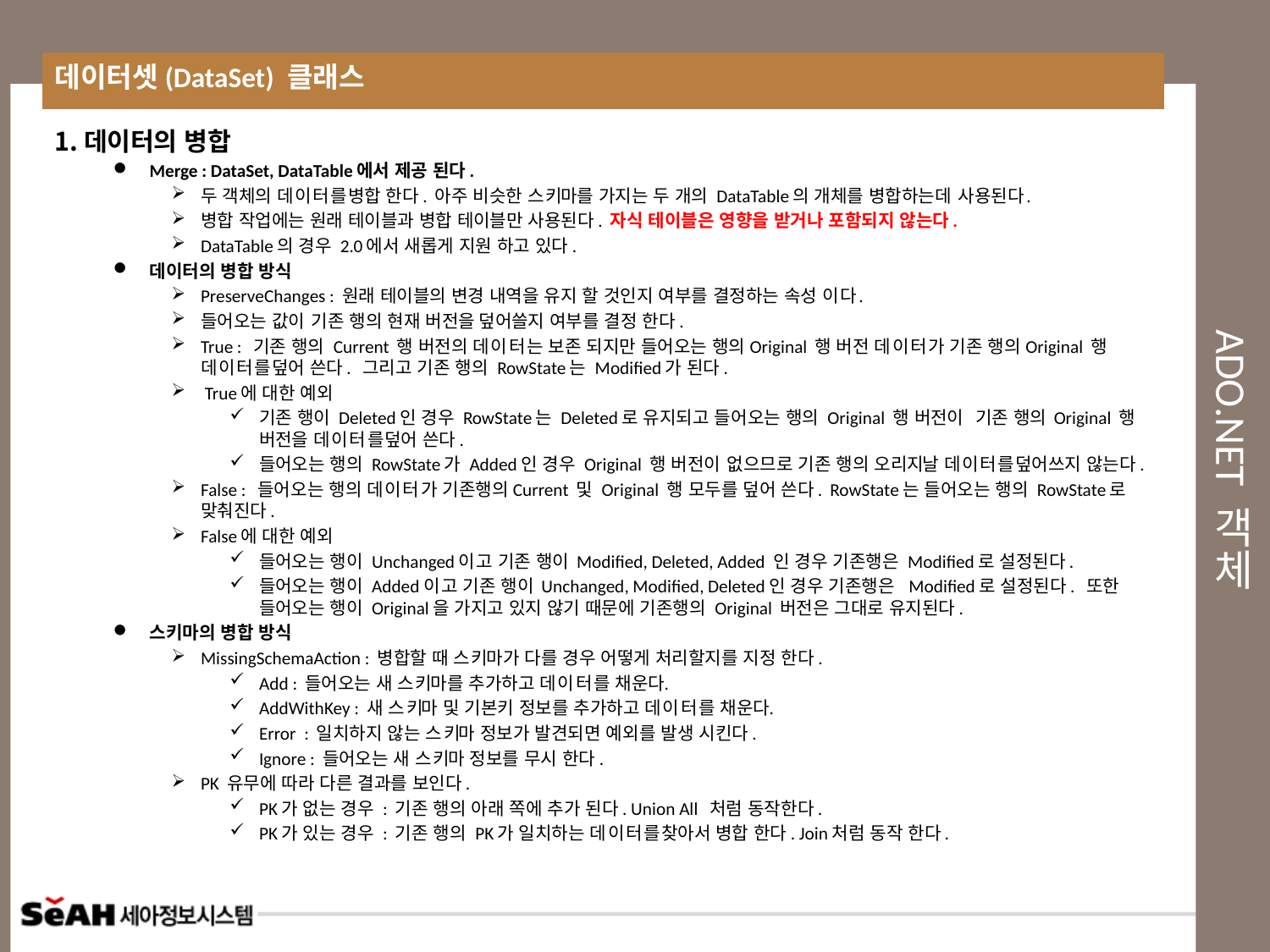

데이터셋(DataSet) 클래스
# Ado.net 객체
데이터의 병합
Merge : DataSet, DataTable에서 제공 된다.
두 객체의 데이터를 병합 한다. 아주 비슷한 스키마를 가지는 두 개의 DataTable의 개체를 병합하는데 사용된다.
병합 작업에는 원래 테이블과 병합 테이블만 사용된다. 자식 테이블은 영향을 받거나 포함되지 않는다.
DataTable의 경우 2.0에서 새롭게 지원 하고 있다.
데이터의 병합 방식
PreserveChanges : 원래 테이블의 변경 내역을 유지 할 것인지 여부를 결정하는 속성 이다.
들어오는 값이 기존 행의 현재 버전을 덮어쓸지 여부를 결정 한다.
True :  기존 행의 Current 행 버전의 데이터는 보존 되지만 들어오는 행의 Original 행 버전 데이터가 기존 행의 Original 행 데이터를 덮어 쓴다.  그리고 기존 행의 RowState는 Modified가 된다.
 True에 대한 예외
기존 행이 Deleted인 경우 RowState는 Deleted로 유지되고 들어오는 행의 Original 행 버전이  기존 행의 Original 행 버전을 데이터를 덮어 쓴다.
들어오는 행의 RowState가 Added인 경우 Original 행 버전이 없으므로 기존 행의 오리지날 데이터를 덮어쓰지 않는다.
False :  들어오는 행의 데이터가 기존행의 Current 및 Original 행 모두를 덮어 쓴다.  RowState는 들어오는 행의 RowState로 맞춰진다.
False에 대한 예외
들어오는 행이 Unchanged이고 기존 행이 Modified, Deleted, Added 인 경우 기존행은 Modified로 설정된다.
들어오는 행이 Added이고 기존 행이 Unchanged, Modified, Deleted인 경우 기존행은  Modified로 설정된다.  또한 들어오는 행이 Original을 가지고 있지 않기 때문에 기존행의 Original 버전은 그대로 유지된다.
스키마의 병합 방식
MissingSchemaAction : 병합할 때 스키마가 다를 경우 어떻게 처리할지를 지정 한다.
Add : 들어오는 새 스키마를 추가하고 데이터를 채운다.
AddWithKey : 새 스키마 및 기본키 정보를 추가하고 데이터를 채운다.
Error  : 일치하지 않는 스키마 정보가 발견되면 예외를 발생 시킨다.
Ignore : 들어오는 새 스키마 정보를 무시 한다.
PK 유무에 따라 다른 결과를 보인다.
PK가 없는 경우 : 기존 행의 아래 쪽에 추가 된다. Union All  처럼 동작한다.
PK가 있는 경우 : 기존 행의 PK가 일치하는 데이터를 찾아서 병합 한다. Join처럼 동작 한다.